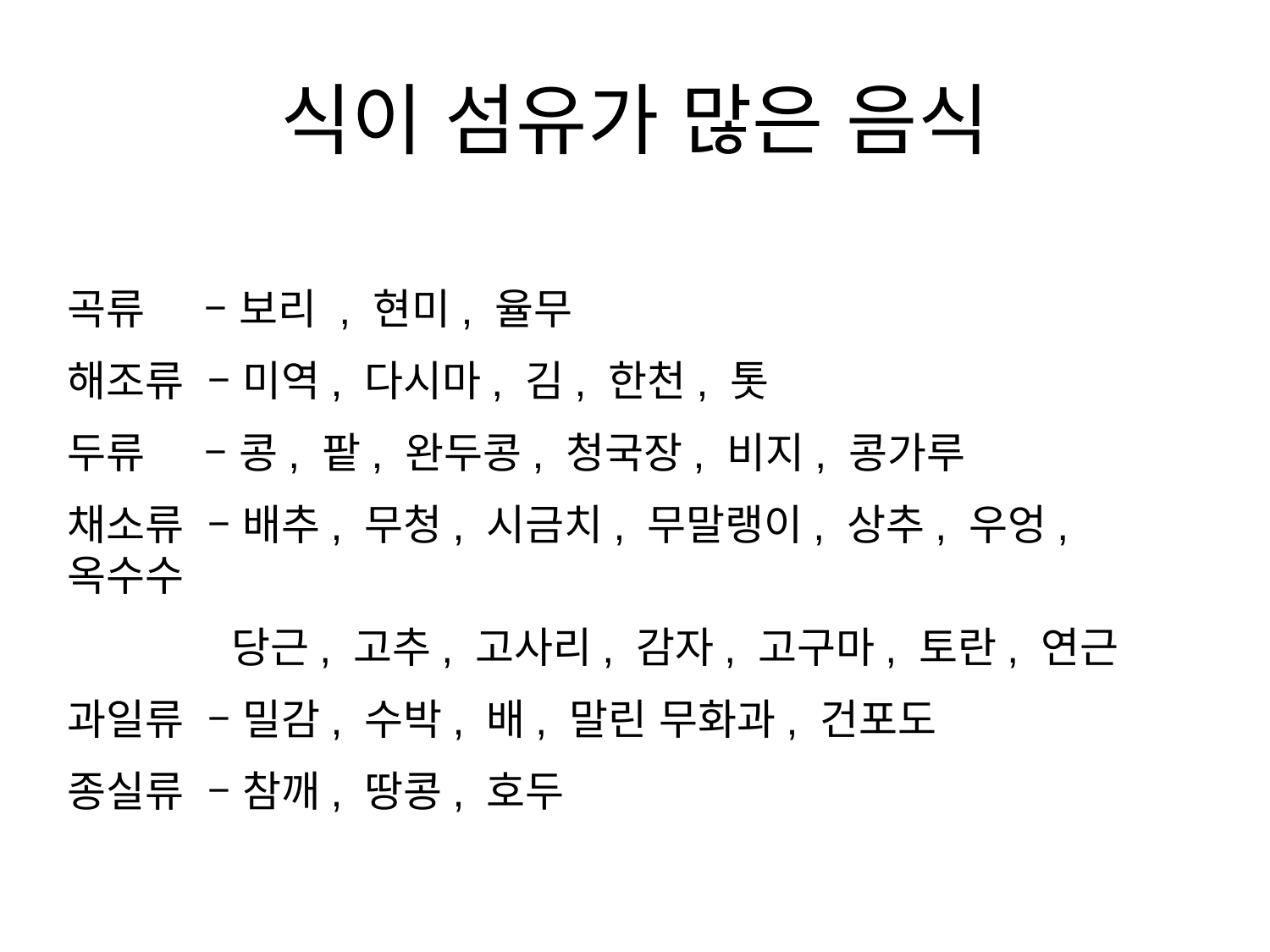

# 식이 섬유가 많은 음식

곡류     – 보리 , 현미, 율무
해조류  – 미역, 다시마, 김, 한천, 톳
두류     – 콩, 팥, 완두콩, 청국장, 비지, 콩가루
채소류  – 배추, 무청, 시금치, 무말랭이, 상추, 우엉, 옥수수
             당근, 고추, 고사리, 감자, 고구마, 토란, 연근
과일류  – 밀감, 수박, 배, 말린 무화과, 건포도
종실류  – 참깨, 땅콩, 호두